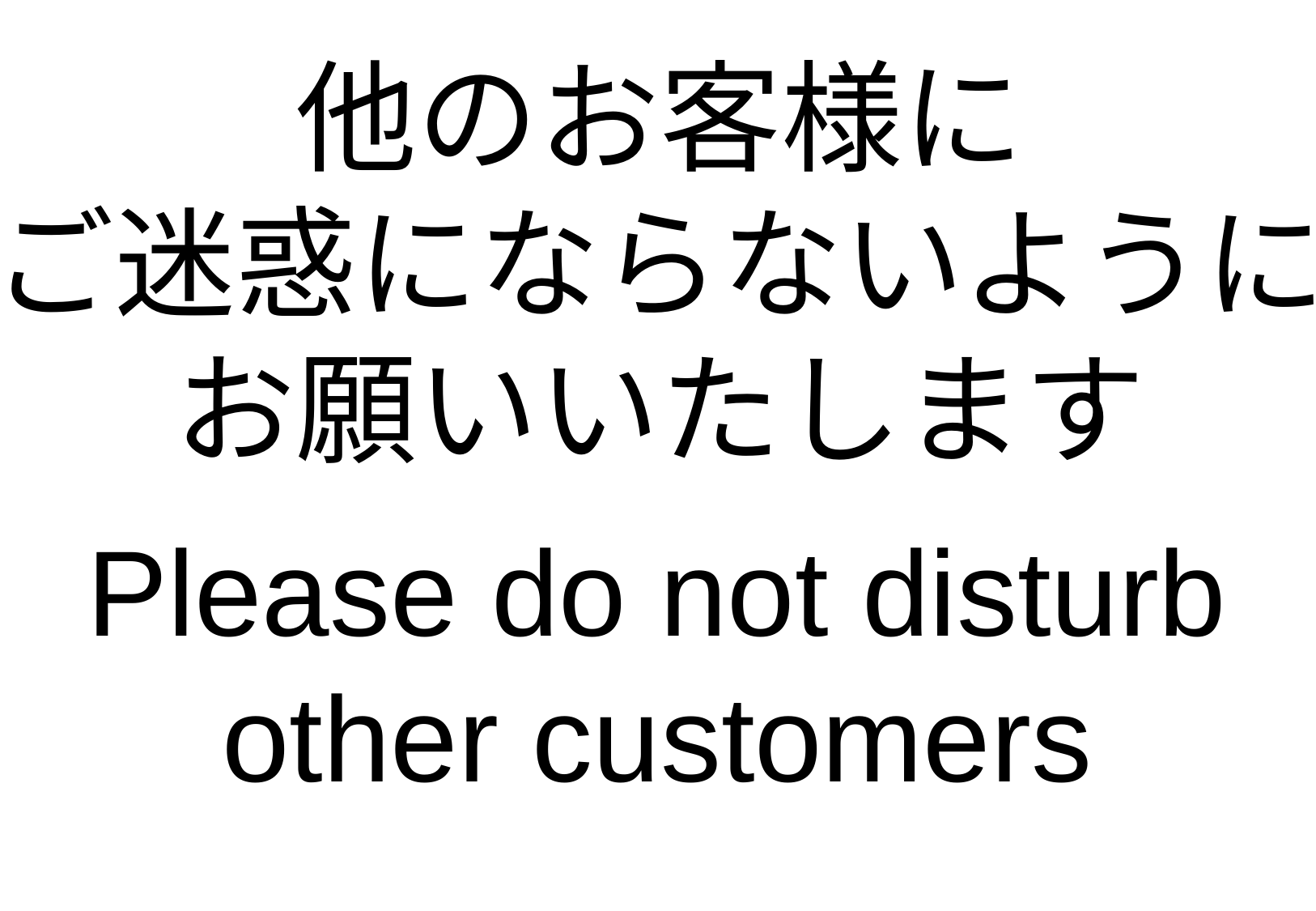

他のお客様に
ご迷惑にならないように
お願いいたします
Please do not disturb
other customers